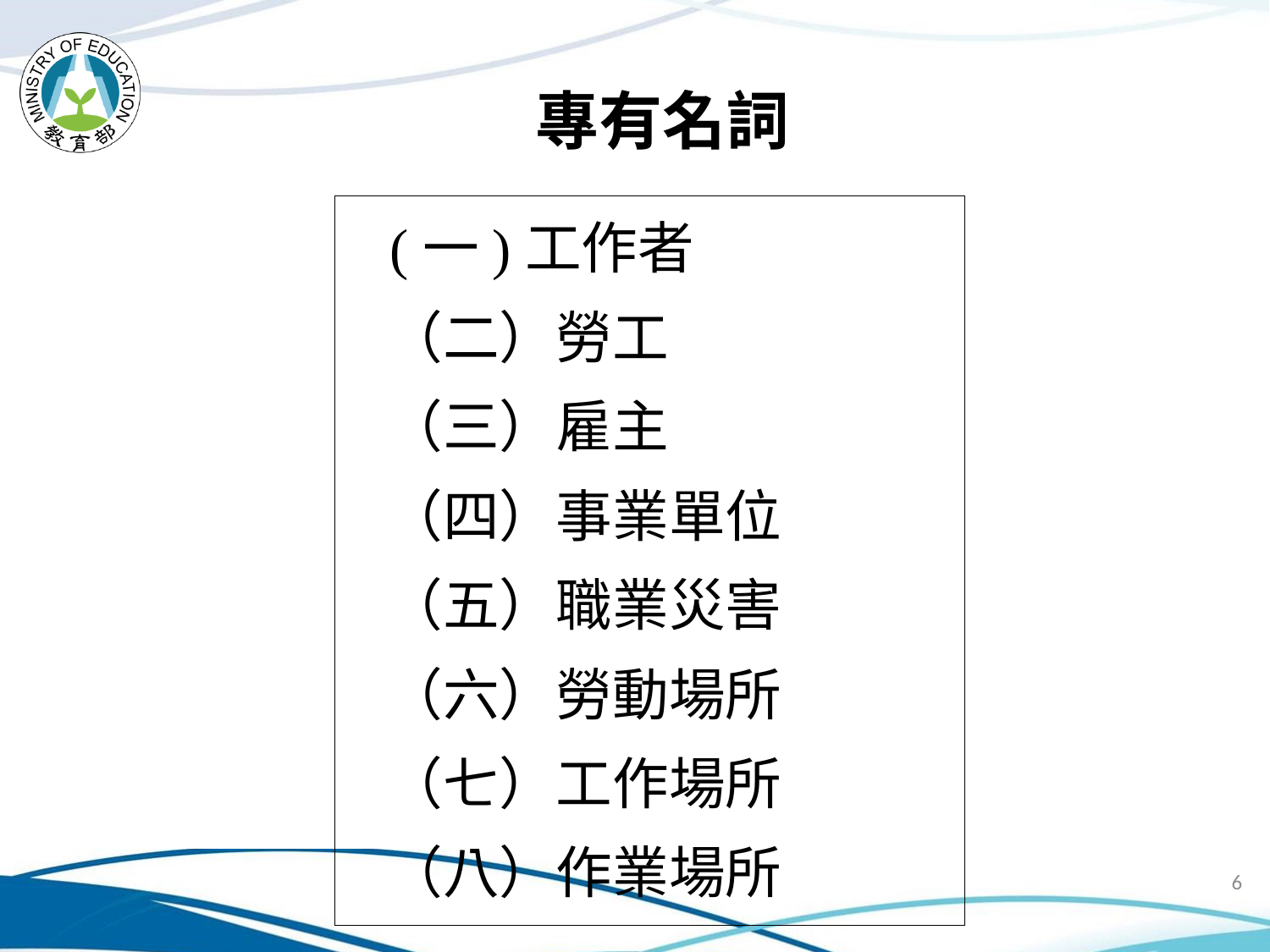

# 專有名詞
   (一)工作者
  （二）勞工
  （三）雇主
  （四）事業單位
  （五）職業災害
  （六）勞動場所
  （七）工作場所
  （八）作業場所
6